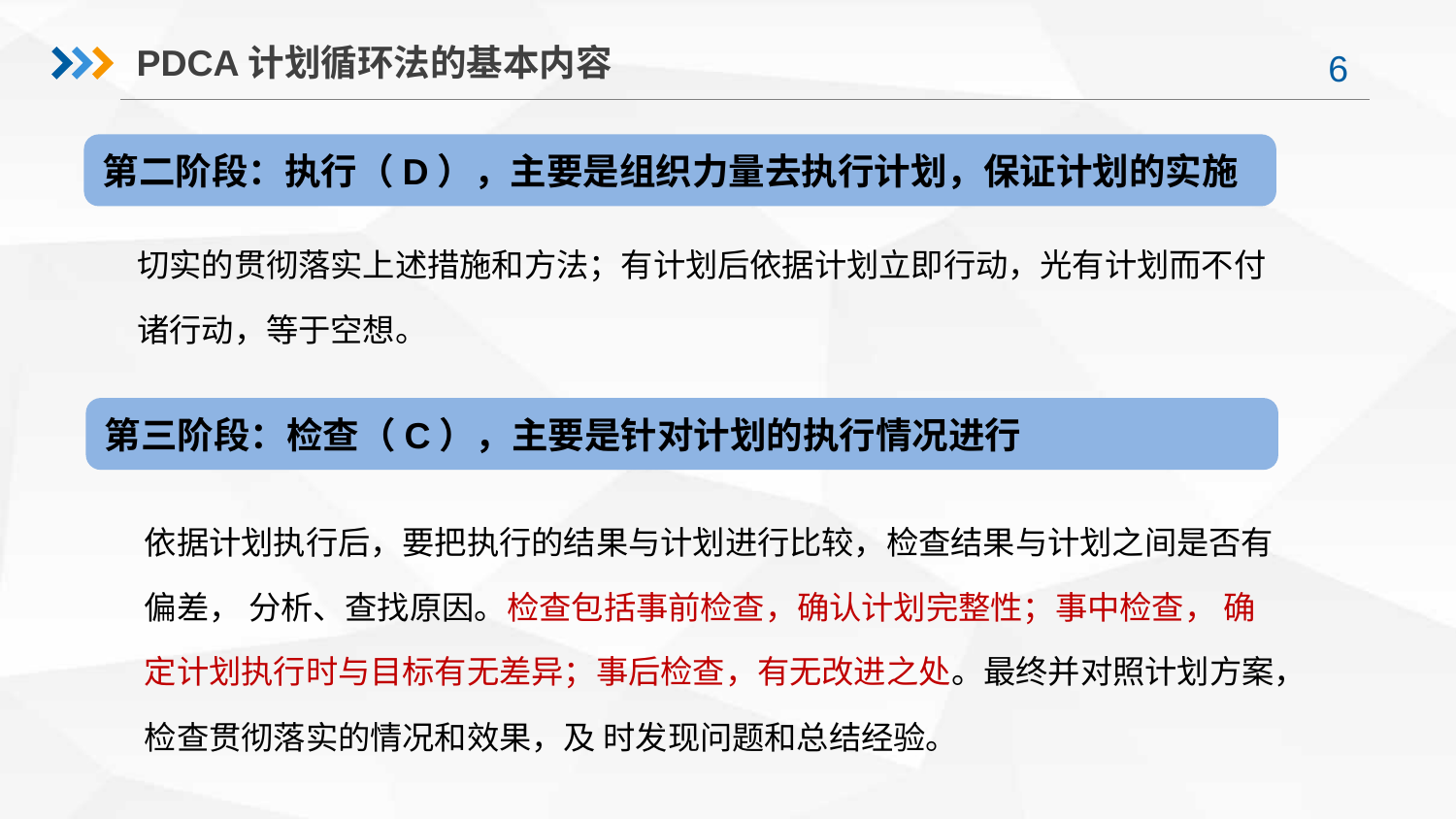

PDCA计划循环法的基本内容
第二阶段：执行（D），主要是组织力量去执行计划，保证计划的实施

      切实的贯彻落实上述措施和方法；有计划后依据计划立即行动，光有计划而不付
      诸行动，等于空想。

       依据计划执行后，要把执行的结果与计划进行比较，检查结果与计划之间是否有
       偏差， 分析、查找原因。检查包括事前检查，确认计划完整性；事中检查， 确
       定计划执行时与目标有无差异；事后检查，有无改进之处。最终并对照计划方案，
       检查贯彻落实的情况和效果，及 时发现问题和总结经验。
第三阶段：检查（C），主要是针对计划的执行情况进行